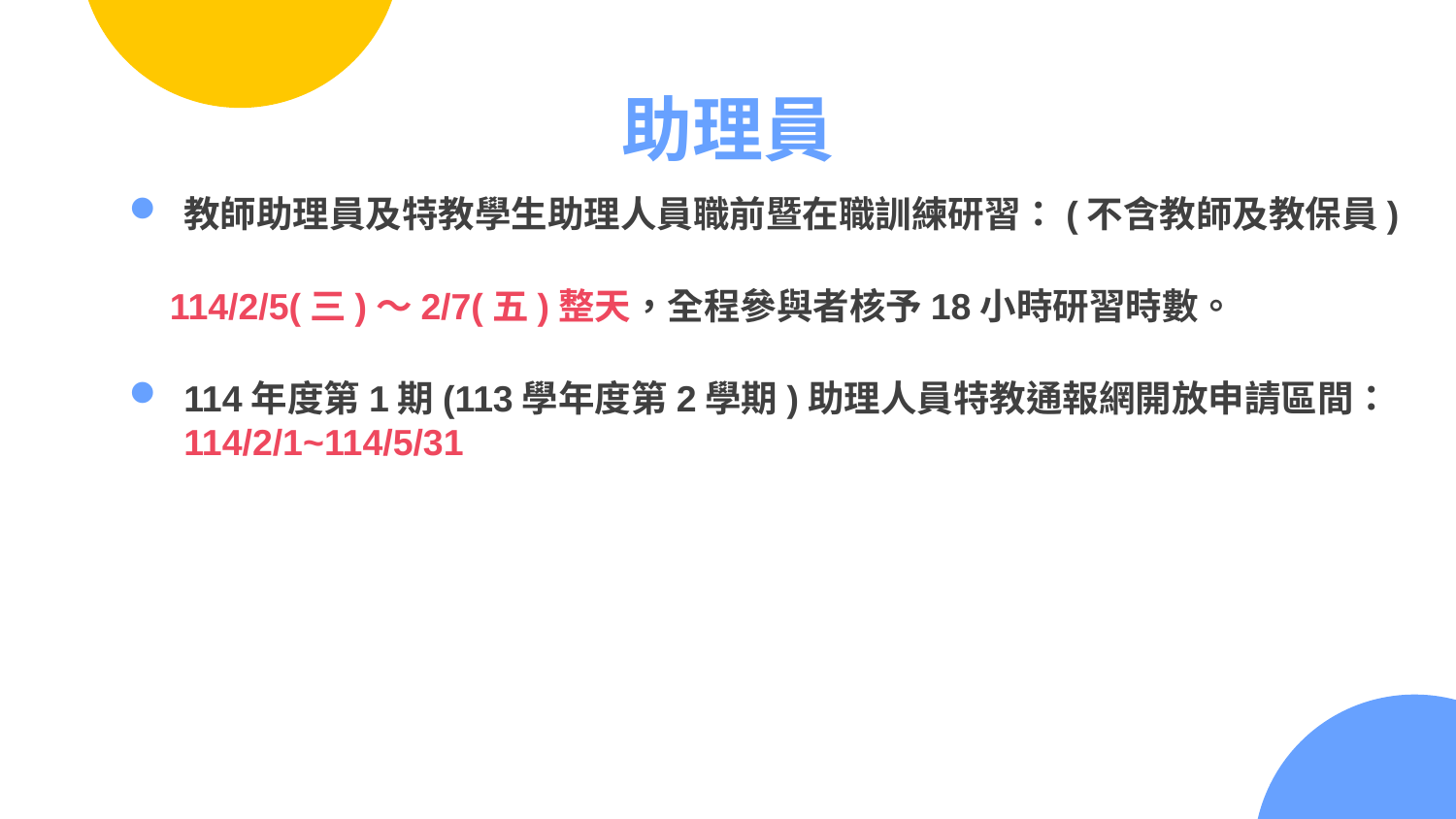

# 助理員
教師助理員及特教學生助理人員職前暨在職訓練研習：(不含教師及教保員)
    114/2/5(三)～2/7(五)整天，全程參與者核予18小時研習時數。
114年度第1期(113學年度第2學期)助理人員特教通報網開放申請區間：114/2/1~114/5/31